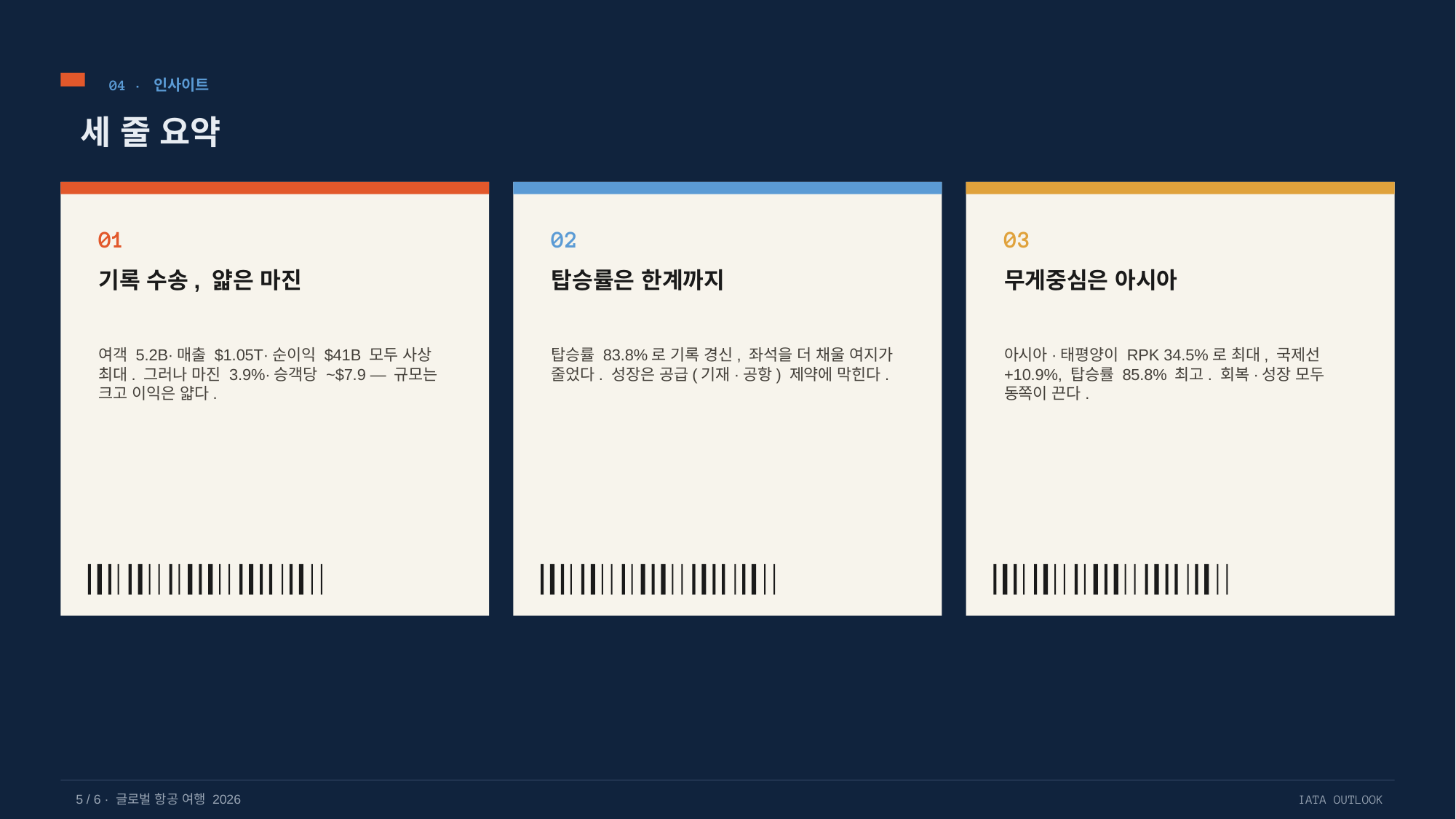

04 · 인사이트

세 줄 요약

01
02
03
기록 수송, 얇은 마진
탑승률은 한계까지
무게중심은 아시아
여객 5.2B·매출 $1.05T·순이익 $41B 모두 사상 최대. 그러나 마진 3.9%·승객당 ~$7.9 — 규모는 크고 이익은 얇다.
탑승률 83.8%로 기록 경신, 좌석을 더 채울 여지가 줄었다. 성장은 공급(기재·공항) 제약에 막힌다.
아시아·태평양이 RPK 34.5%로 최대, 국제선 +10.9%, 탑승률 85.8% 최고. 회복·성장 모두 동쪽이 끈다.

5 / 6 · 글로벌 항공 여행 2026
IATA OUTLOOK